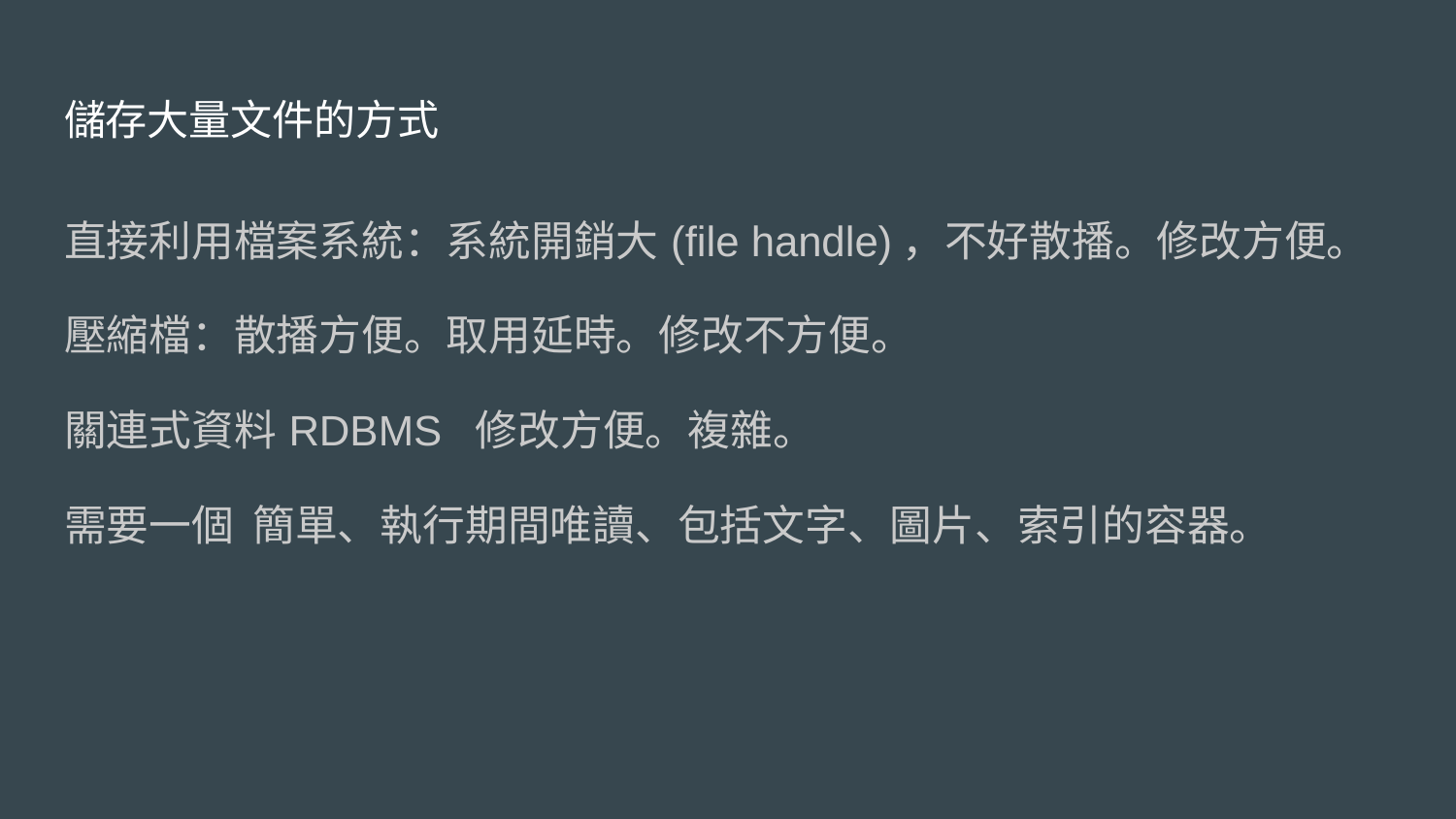

# 儲存大量文件的方式
直接利用檔案系統：系統開銷大(file handle)，不好散播。修改方便。
壓縮檔：散播方便。取用延時。修改不方便。
關連式資料RDBMS  修改方便。複雜。
需要一個  簡單、執行期間唯讀、包括文字、圖片、索引的容器。